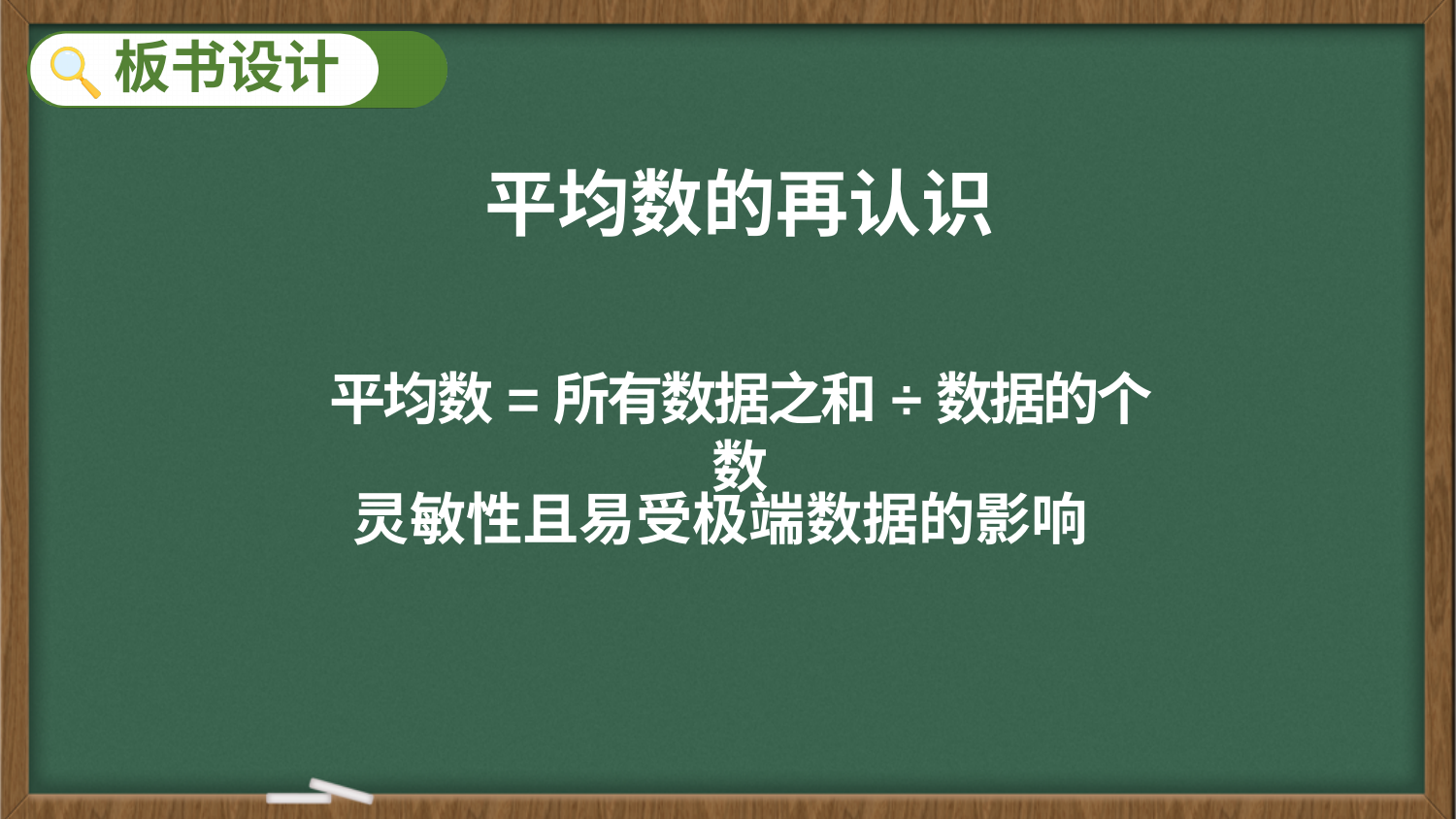

平均数的再认识
平均数=所有数据之和÷数据的个数
灵敏性且易受极端数据的影响